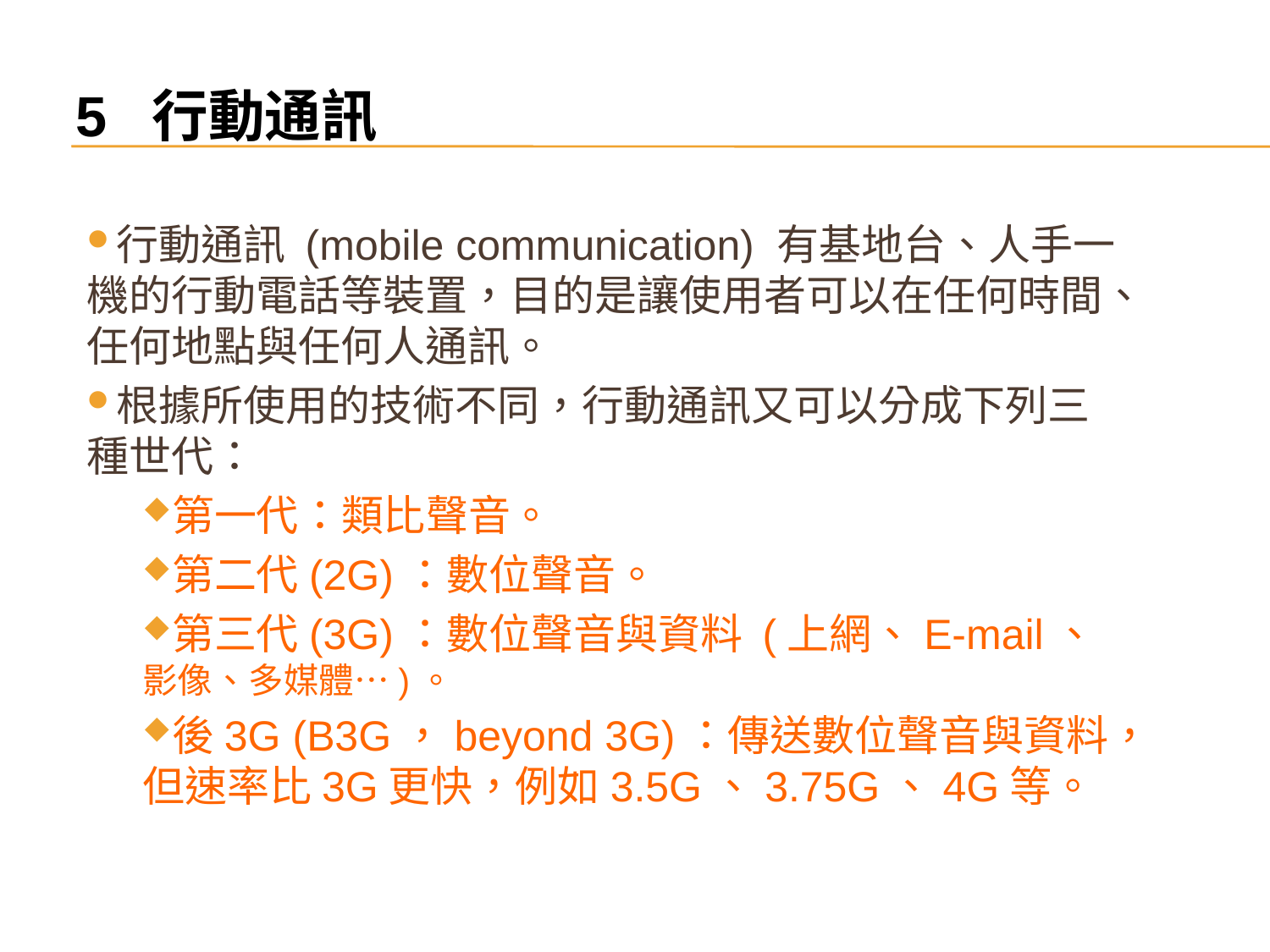

5  行動通訊
行動通訊 (mobile communication) 有基地台、人手一機的行動電話等裝置，目的是讓使用者可以在任何時間、任何地點與任何人通訊。
根據所使用的技術不同，行動通訊又可以分成下列三種世代：
第一代：類比聲音。
第二代(2G)：數位聲音。
第三代(3G)：數位聲音與資料 (上網、E-mail、影像、多媒體…)。
後3G (B3G，beyond 3G)：傳送數位聲音與資料，但速率比3G更快，例如3.5G、3.75G、4G等。